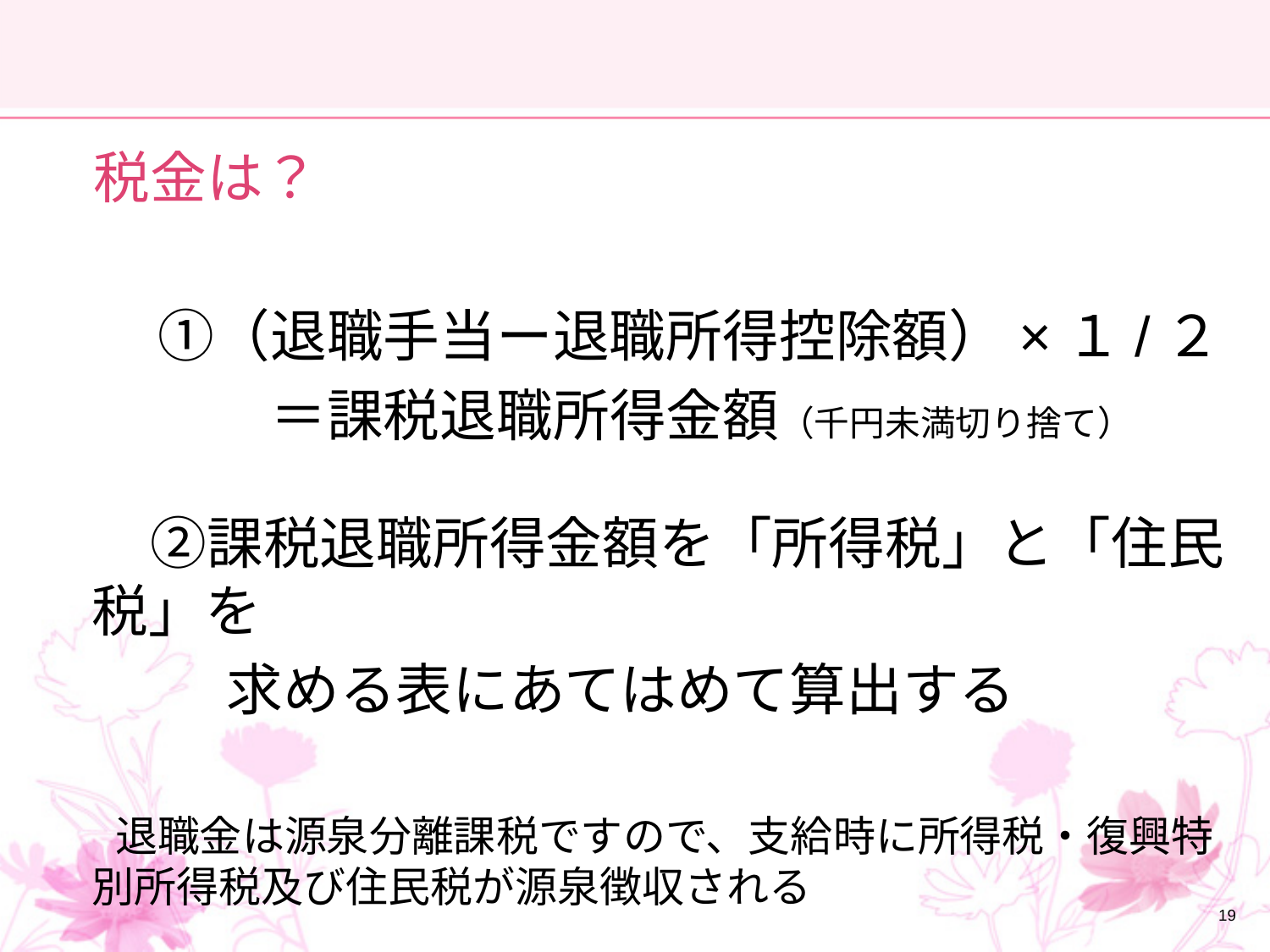

#
　税金は？

　　①（退職手当ー退職所得控除額）×１/２
　　　　＝課税退職所得金額（千円未満切り捨て）

　　　②課税退職所得金額を「所得税」と「住民税」を
　　　 求める表にあてはめて算出する

　　退職金は源泉分離課税ですので、支給時に所得税・復興特別所得税及び住民税が源泉徴収される
19